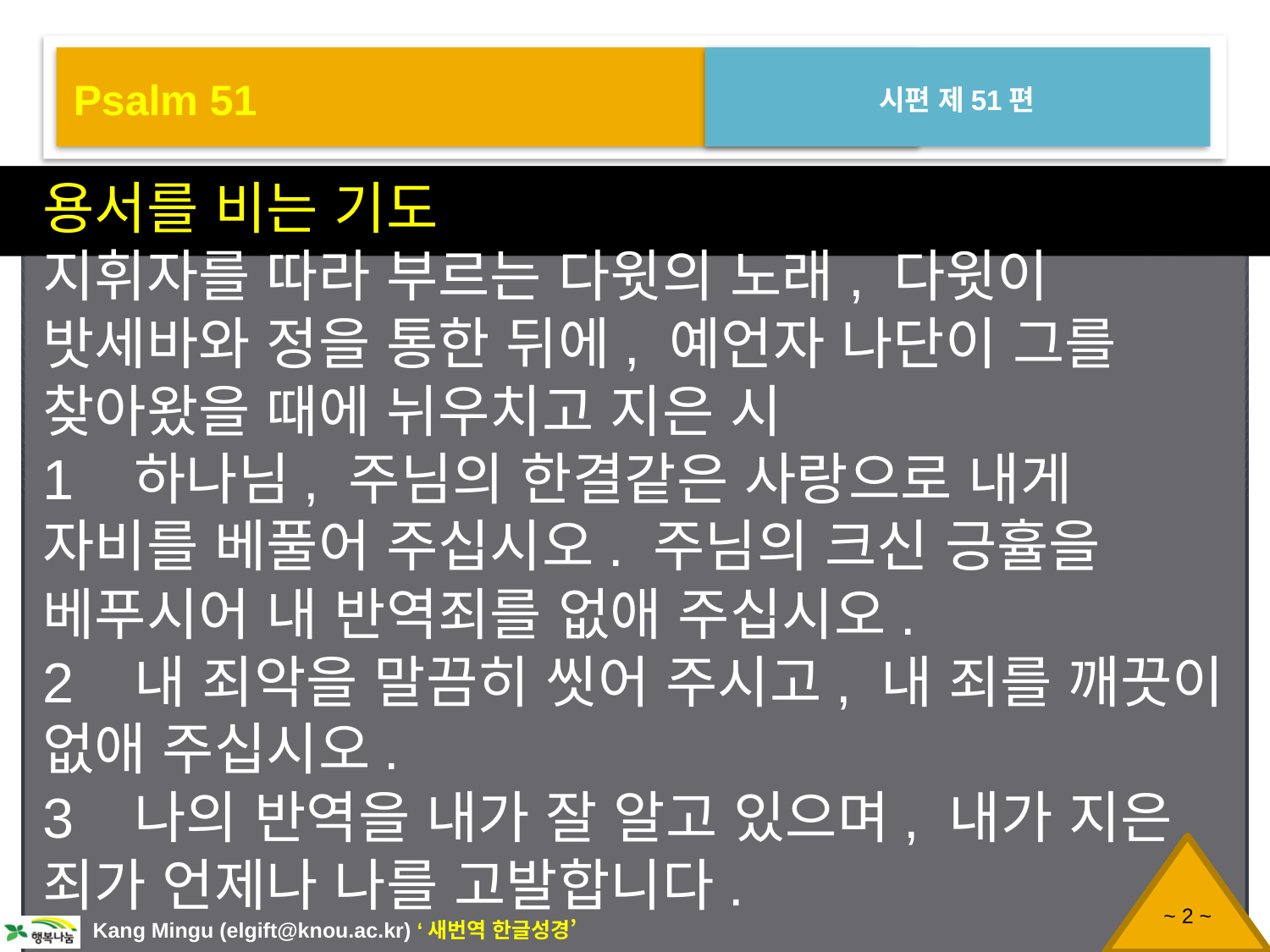

Psalm 51
시편 제51편
용서를 비는 기도
지휘자를 따라 부르는 다윗의 노래, 다윗이 밧세바와 정을 통한 뒤에, 예언자 나단이 그를 찾아왔을 때에 뉘우치고 지은 시
1   하나님, 주님의 한결같은 사랑으로 내게 자비를 베풀어 주십시오. 주님의 크신 긍휼을 베푸시어 내 반역죄를 없애 주십시오.
2   내 죄악을 말끔히 씻어 주시고, 내 죄를 깨끗이 없애 주십시오.
3   나의 반역을 내가 잘 알고 있으며, 내가 지은 죄가 언제나 나를 고발합니다.